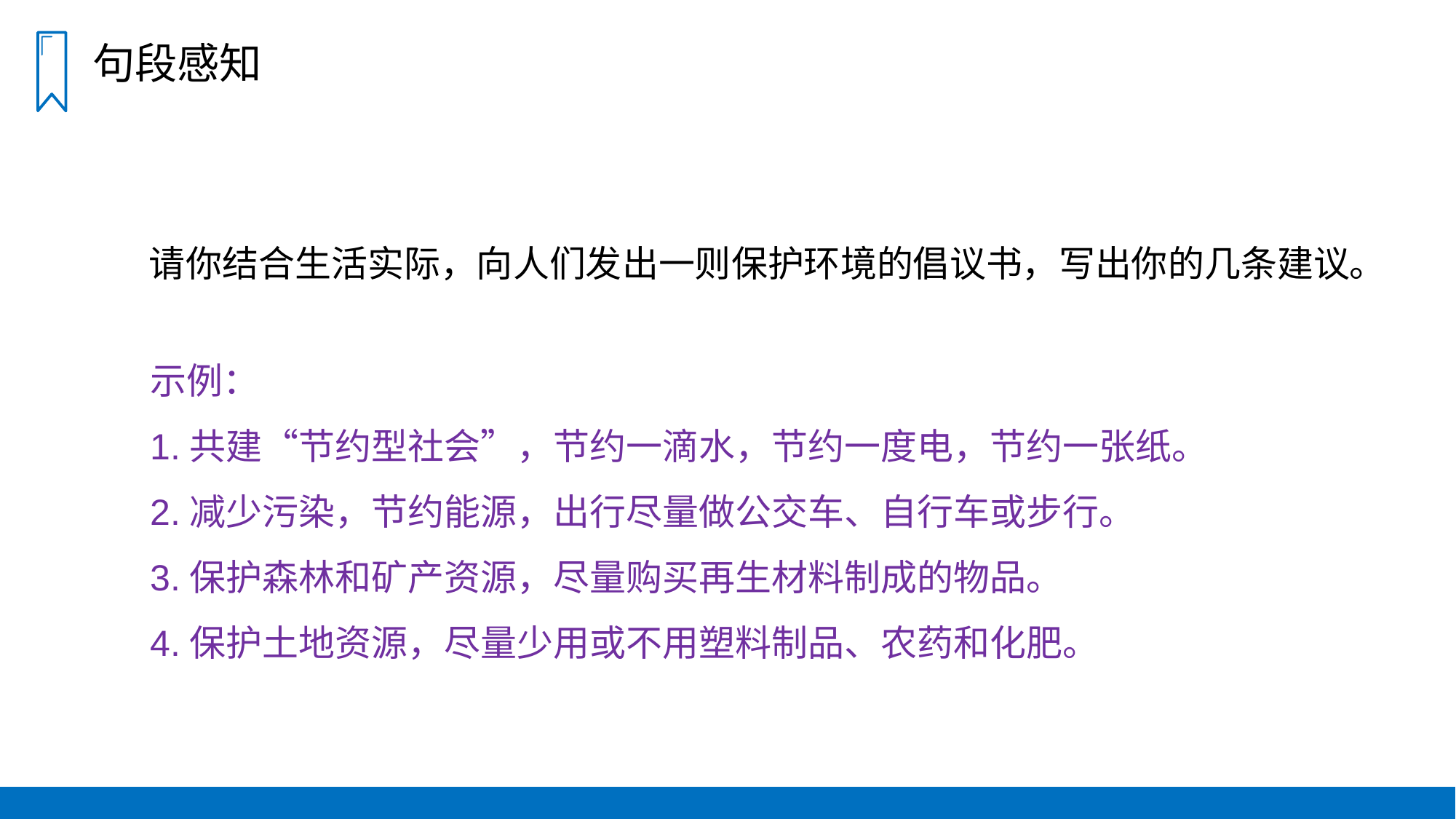

句段感知
      请你结合生活实际，向人们发出一则保护环境的倡议书，写出你的几条建议。
示例：
1.共建“节约型社会”，节约一滴水，节约一度电，节约一张纸。
2.减少污染，节约能源，出行尽量做公交车、自行车或步行。
3.保护森林和矿产资源，尽量购买再生材料制成的物品。
4.保护土地资源，尽量少用或不用塑料制品、农药和化肥。